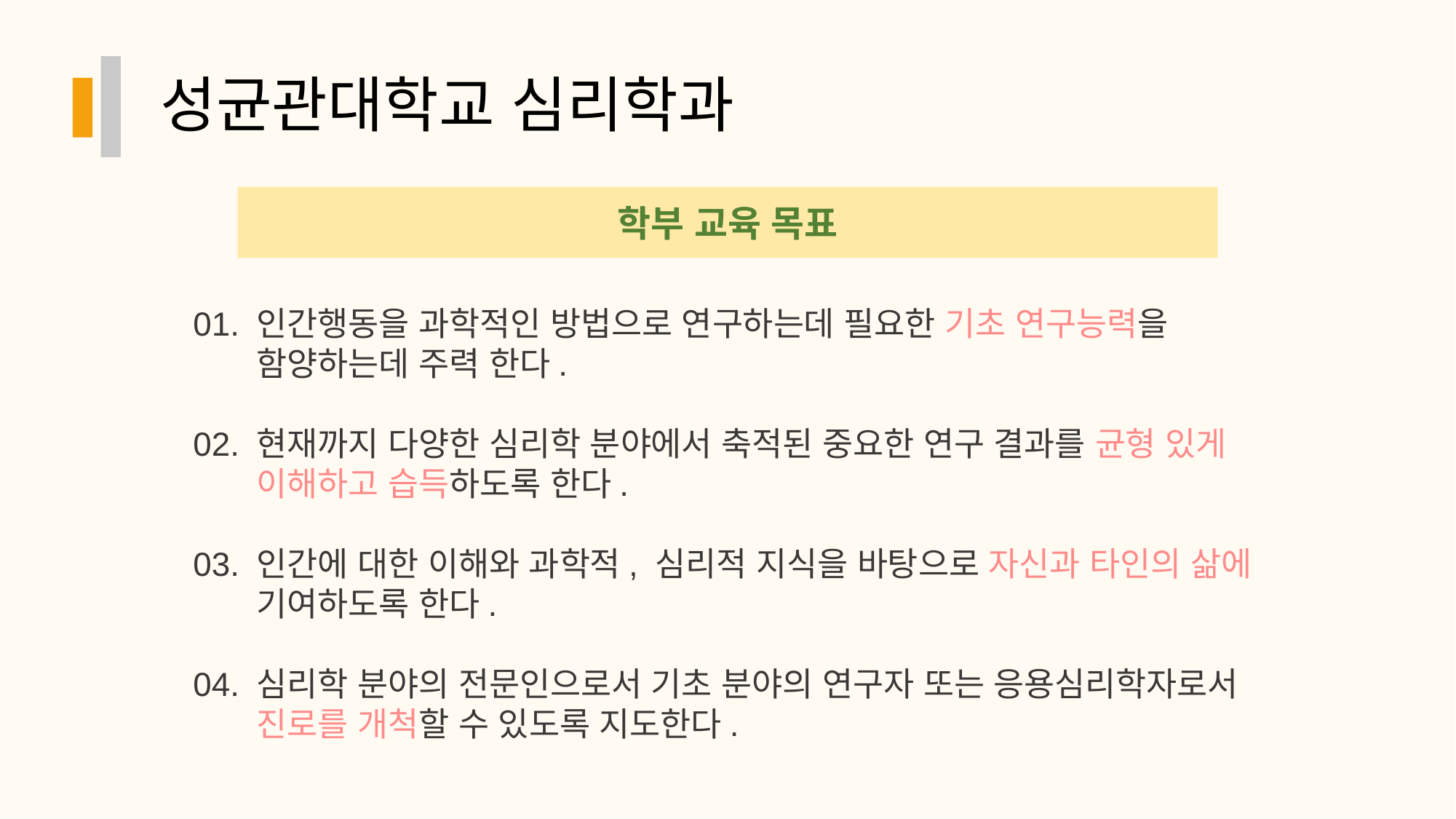

성균관대학교 심리학과

학부 교육 목표
01. 인간행동을 과학적인 방법으로 연구하는데 필요한 기초 연구능력을
      함양하는데 주력 한다.

02. 현재까지 다양한 심리학 분야에서 축적된 중요한 연구 결과를 균형 있게
      이해하고 습득하도록 한다.

03. 인간에 대한 이해와 과학적, 심리적 지식을 바탕으로 자신과 타인의 삶에
      기여하도록 한다.

04. 심리학 분야의 전문인으로서 기초 분야의 연구자 또는 응용심리학자로서
      진로를 개척할 수 있도록 지도한다.